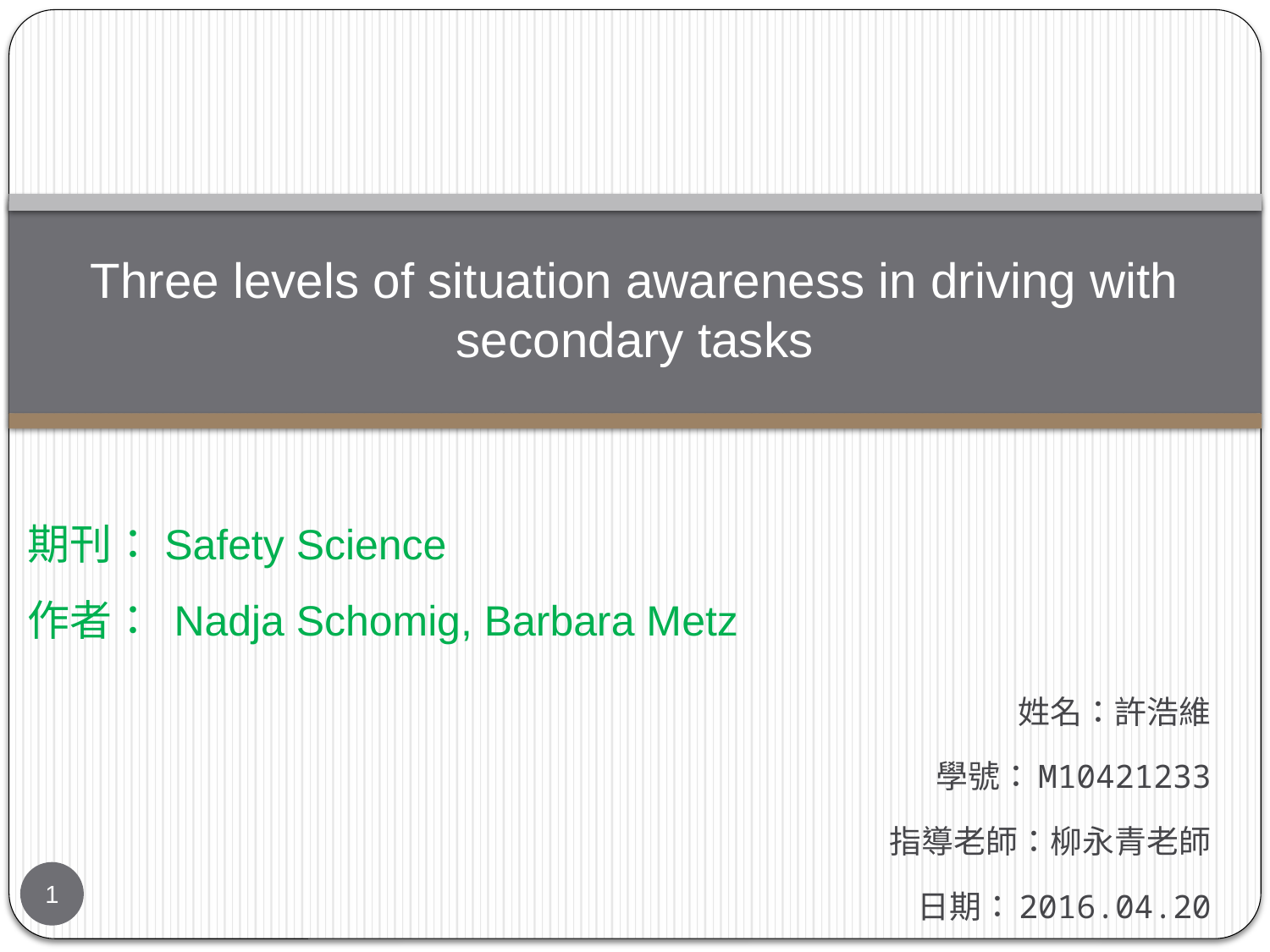

# Three levels of situation awareness in driving with secondary tasks
期刊：Safety Science
作者： Nadja Schomig, Barbara Metz
姓名：許浩維
學號：M10421233
指導老師：柳永青老師
日期：2016.04.20

1